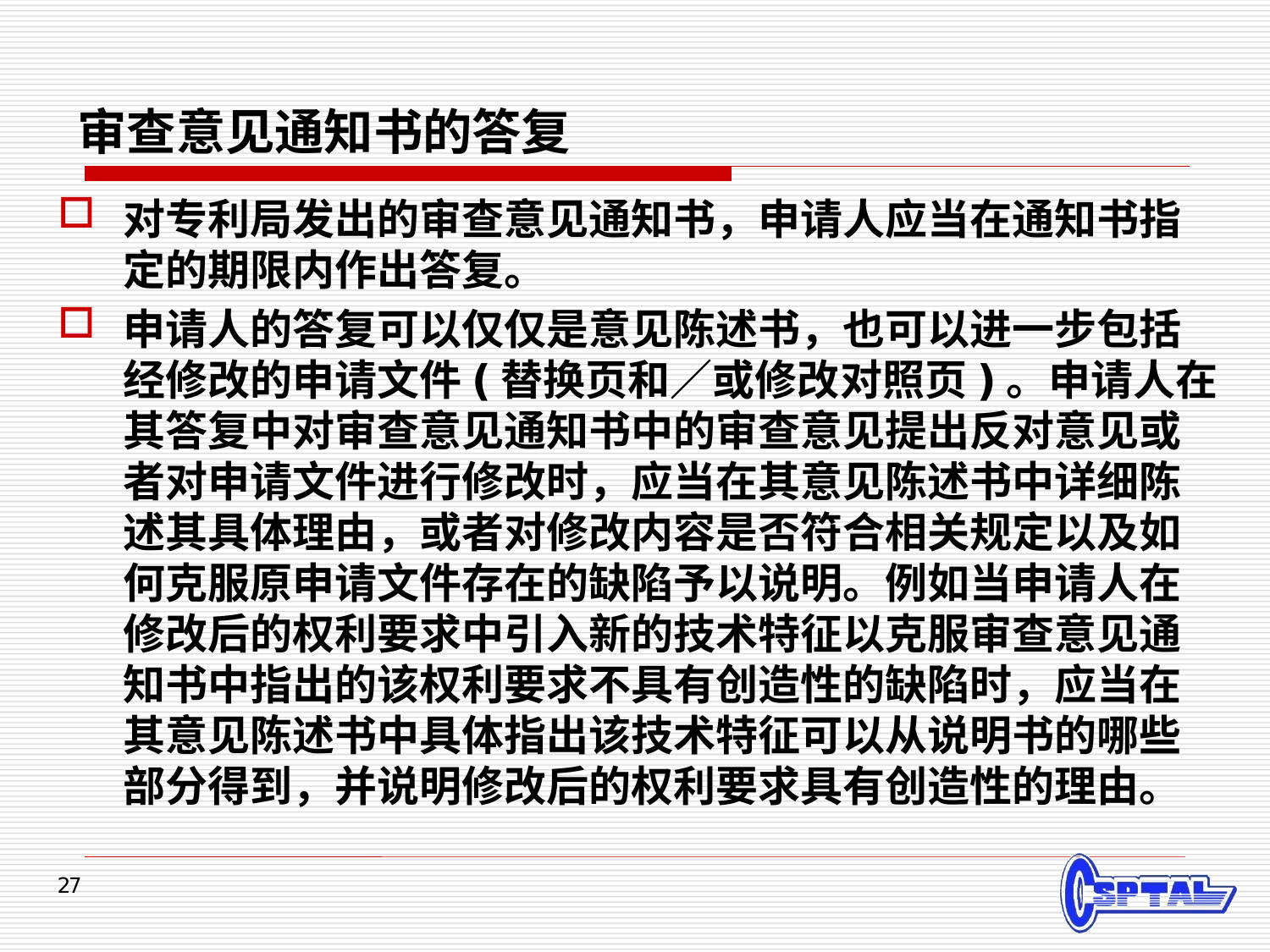

# 审查意见通知书的答复
对专利局发出的审查意见通知书，申请人应当在通知书指定的期限内作出答复。
申请人的答复可以仅仅是意见陈述书，也可以进一步包括经修改的申请文件(替换页和／或修改对照页)。申请人在其答复中对审查意见通知书中的审查意见提出反对意见或者对申请文件进行修改时，应当在其意见陈述书中详细陈述其具体理由，或者对修改内容是否符合相关规定以及如何克服原申请文件存在的缺陷予以说明。例如当申请人在修改后的权利要求中引入新的技术特征以克服审查意见通知书中指出的该权利要求不具有创造性的缺陷时，应当在其意见陈述书中具体指出该技术特征可以从说明书的哪些部分得到，并说明修改后的权利要求具有创造性的理由。
27